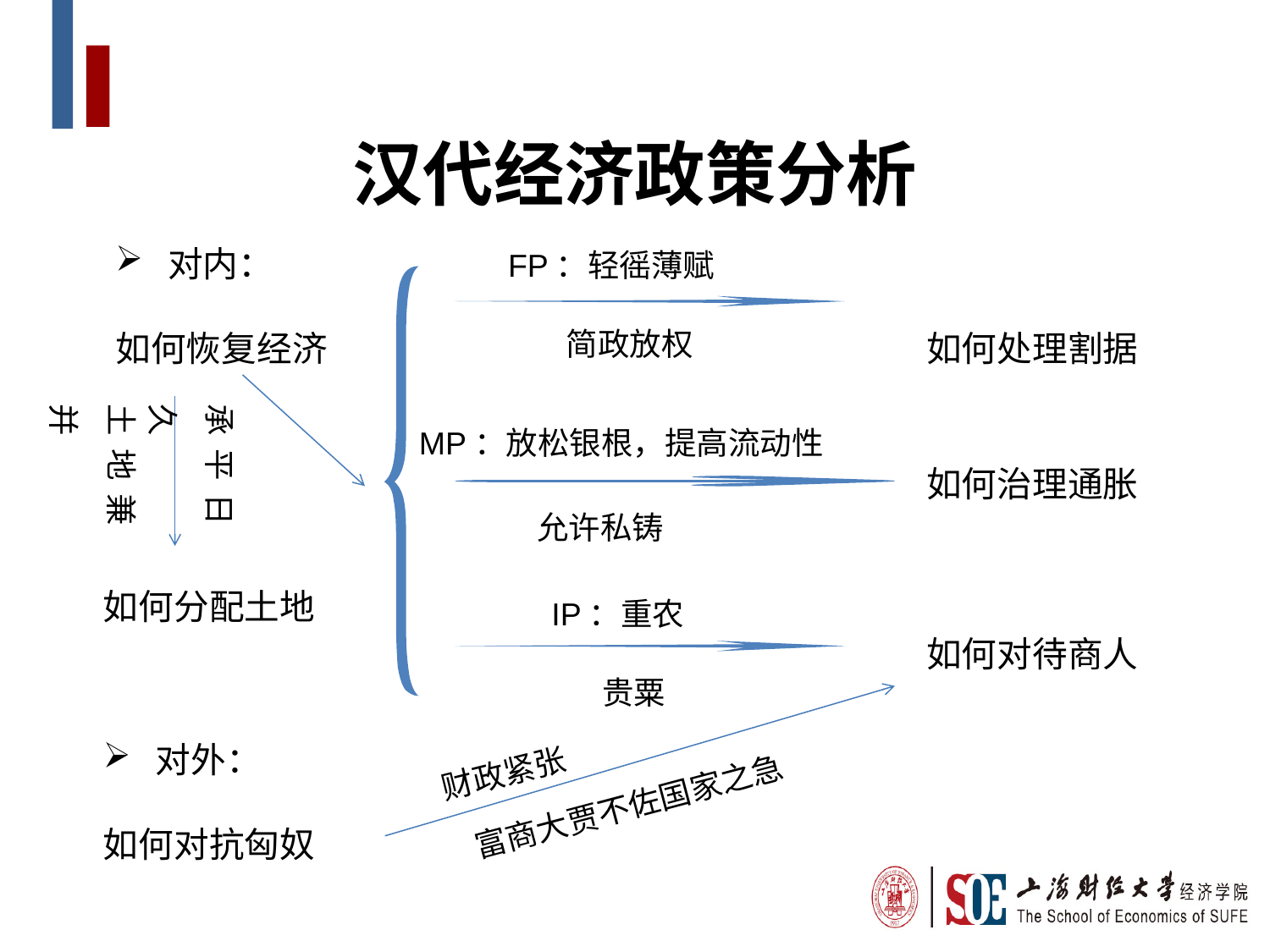

汉代经济政策分析
  对内：
如何恢复经济
FP：轻徭薄赋
       简政放权

如何处理割据
MP：放松银根，提高流动性
              允许私铸
土地兼并
承平日久
如何治理通胀

如何分配土地
IP：重农
      贵粟
如何对待商人

  对外：
如何对抗匈奴
财政紧张
富商大贾不佐国家之急